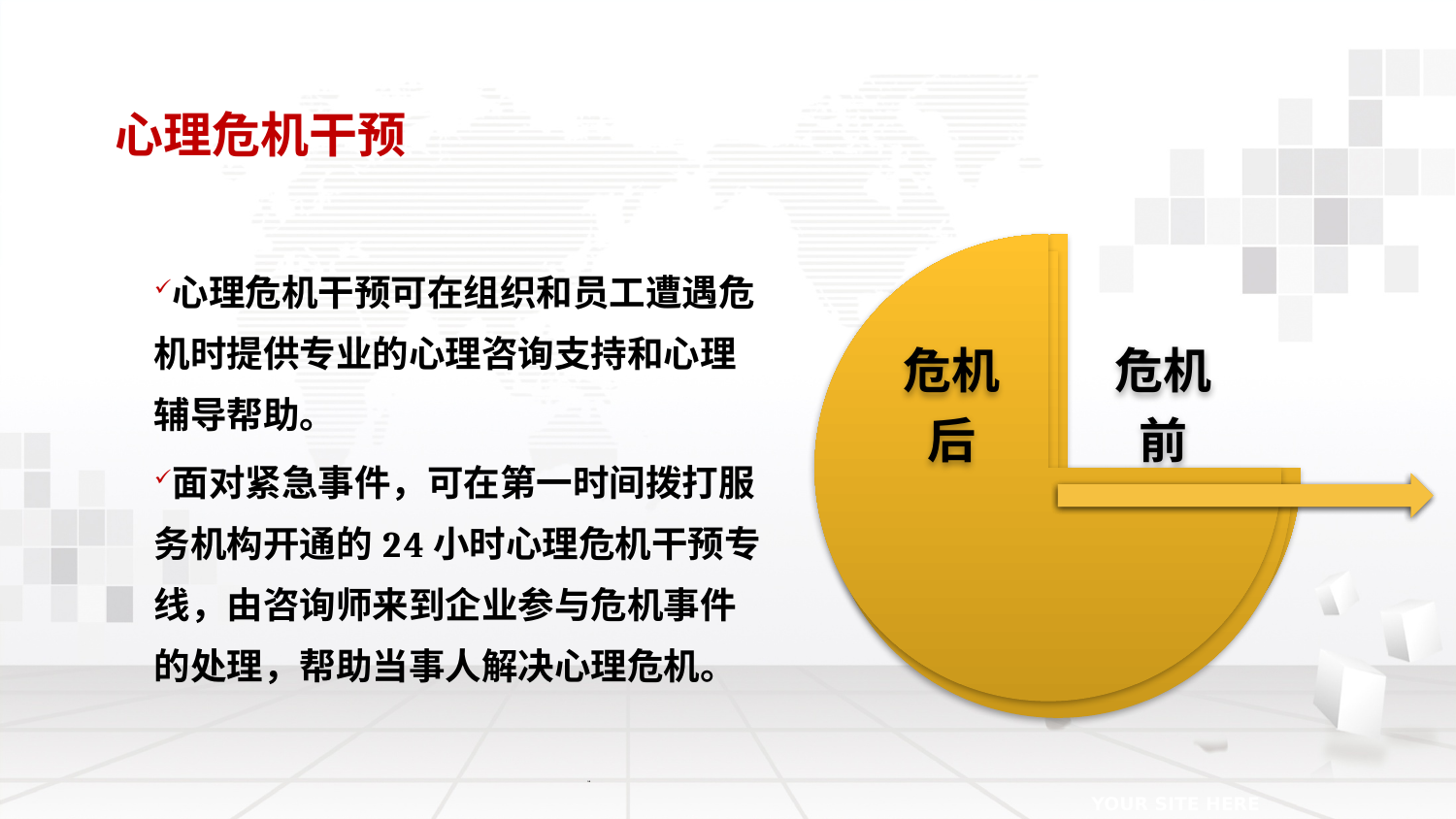

心理危机干预
危机前
危机中
危机后
心理危机干预可在组织和员工遭遇危机时提供专业的心理咨询支持和心理辅导帮助。
面对紧急事件，可在第一时间拨打服务机构开通的24小时心理危机干预专线，由咨询师来到企业参与危机事件的处理，帮助当事人解决心理危机。

14
YOUR SITE HERE